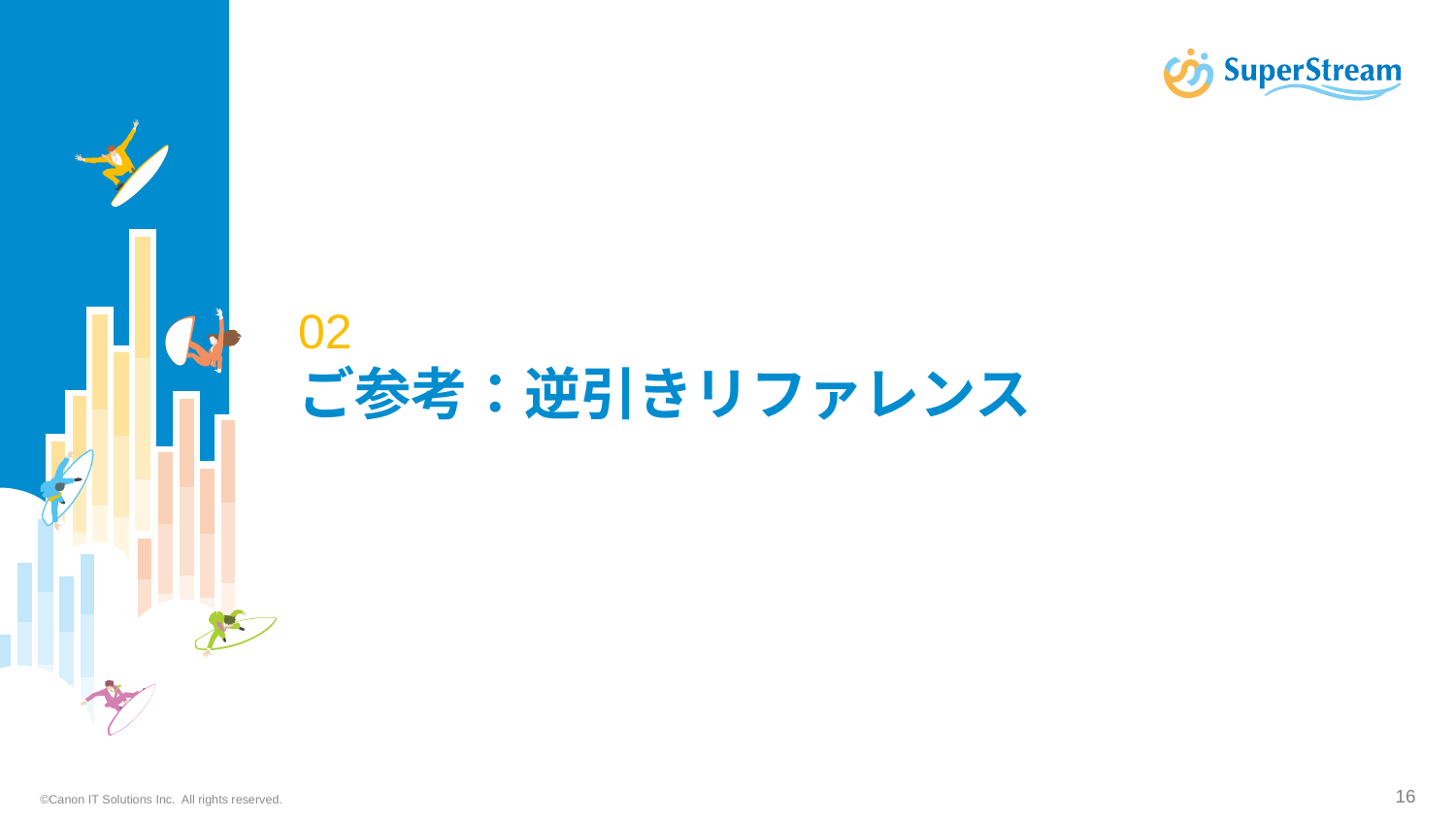

# 02 ご参考：逆引きリファレンス
©Canon IT Solutions Inc.  All rights reserved.
16